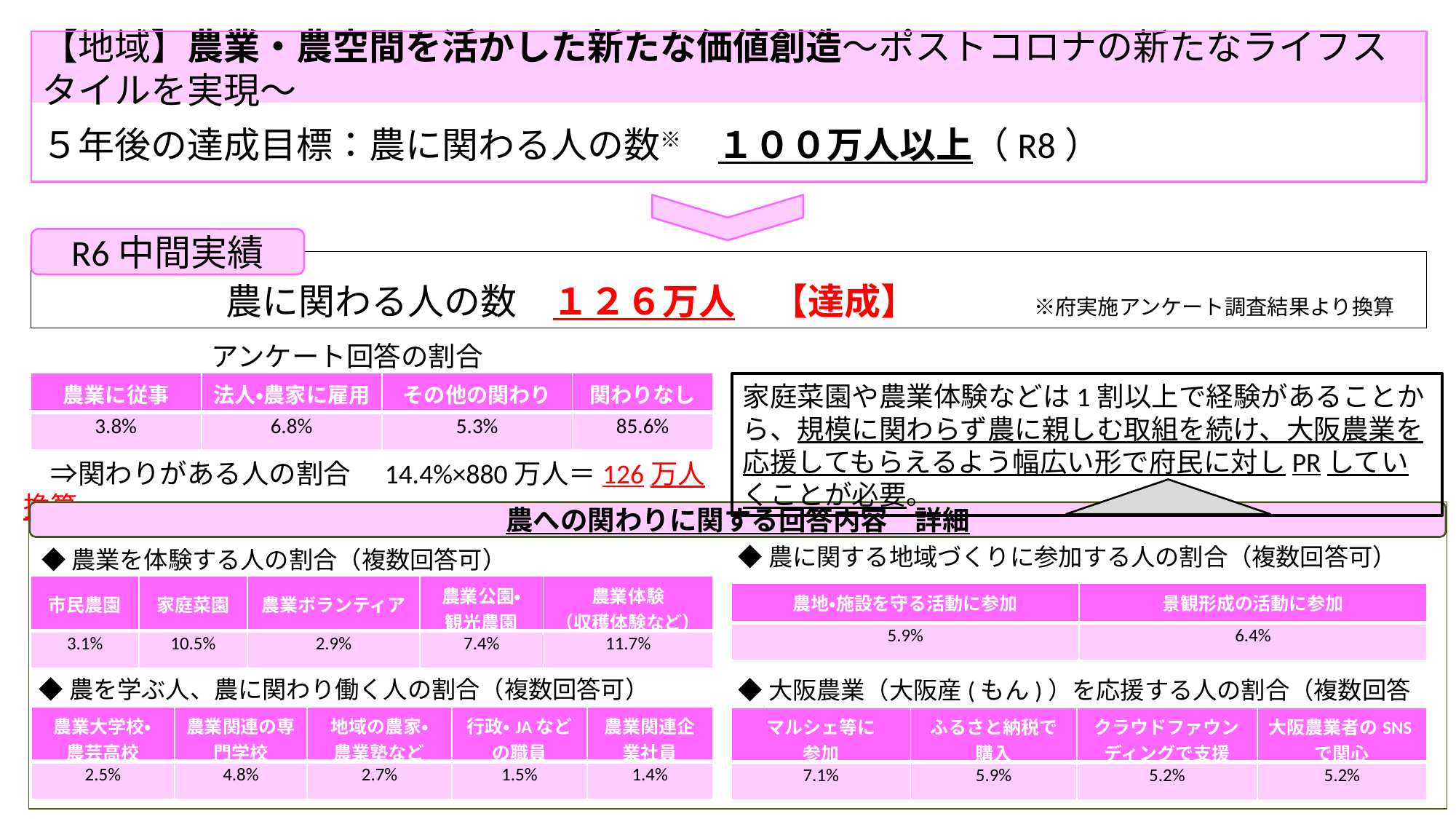

【地域】農業・農空間を活かした新たな価値創造～ポストコロナの新たなライフスタイルを実現～
５年後の達成目標：農に関わる人の数※　１００万人以上（R8）

R6中間実績

　農に関わる人の数　１２６万人　【達成】　　 　※府実施アンケート調査結果より換算
アンケート回答の割合
| 農業に従事 | 法人・農家に雇用 | その他の関わり | 関わりなし |
| --- | --- | --- | --- |
| 3.8% | 6.8% | 5.3% | 85.6% |
家庭菜園や農業体験などは1割以上で経験があることから、規模に関わらず農に親しむ取組を続け、大阪農業を応援してもらえるよう幅広い形で府民に対しPRしていくことが必要。
　⇒関わりがある人の割合　14.4%×880万人＝126万人換算

農への関わりに関する回答内容　詳細
◆農に関する地域づくりに参加する人の割合（複数回答可）
◆農業を体験する人の割合（複数回答可）
| 市民農園 | 家庭菜園 | 農業ボランティア | 農業公園・ 観光農園 | 農業体験 （収穫体験など） |
| --- | --- | --- | --- | --- |
| 3.1% | 10.5% | 2.9% | 7.4% | 11.7% |
| 農地・施設を守る活動に参加 | 景観形成の活動に参加 |
| --- | --- |
| 5.9% | 6.4% |
◆農を学ぶ人、農に関わり働く人の割合（複数回答可）
◆大阪農業（大阪産(もん)）を応援する人の割合（複数回答可）
| 農業大学校・ 農芸高校 | 農業関連の専門学校 | 地域の農家・ 農業塾など | 行政・JAなどの職員 | 農業関連企業社員 |
| --- | --- | --- | --- | --- |
| 2.5% | 4.8% | 2.7% | 1.5% | 1.4% |
| マルシェ等に 参加 | ふるさと納税で購入 | クラウドファウンディングで支援 | 大阪農業者のSNSで関心 |
| --- | --- | --- | --- |
| 7.1% | 5.9% | 5.2% | 5.2% |